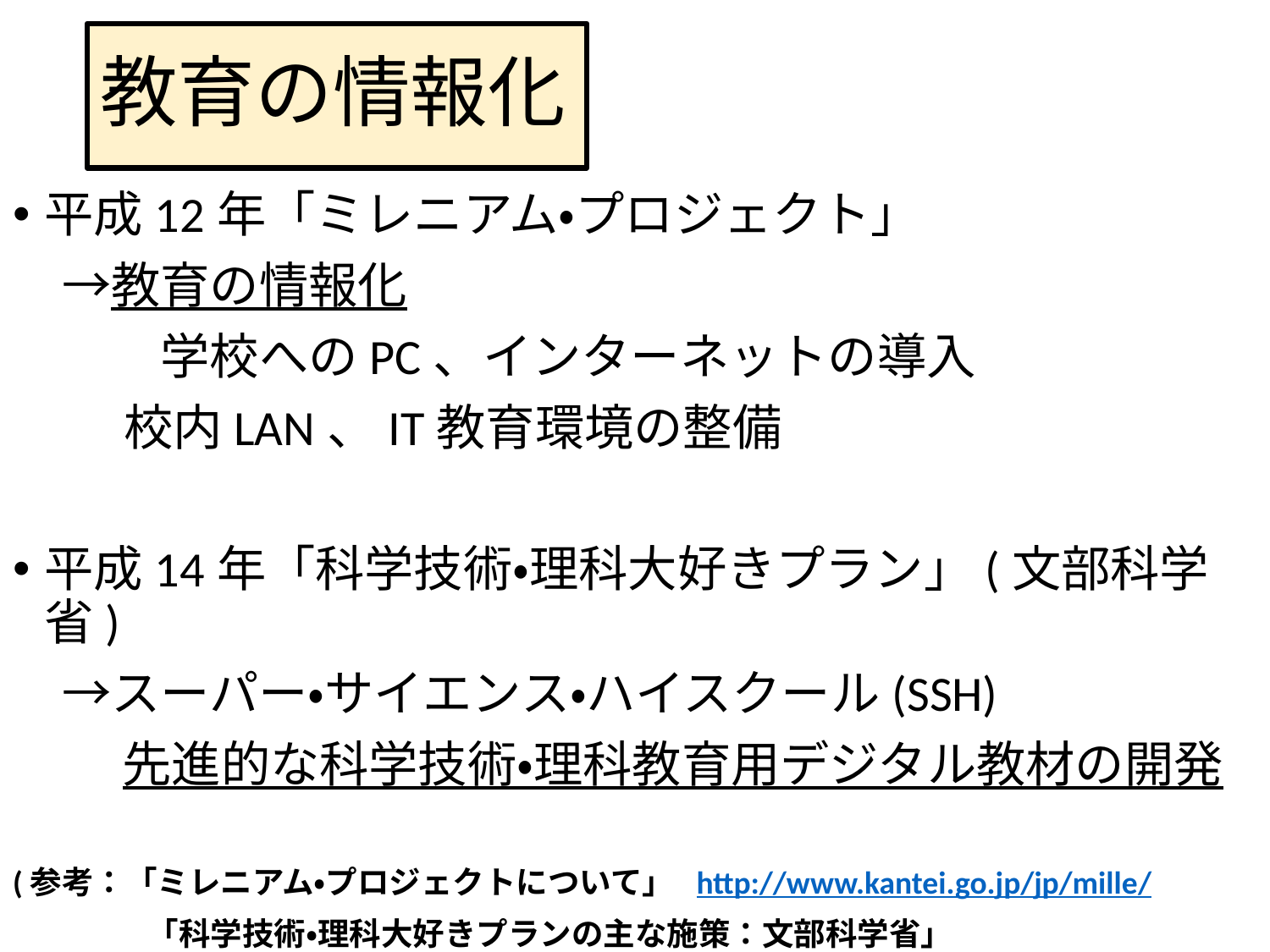

# 教育の情報化
平成12年「ミレニアム・プロジェクト」
　→教育の情報化
　　　学校へのPC、インターネットの導入
         校内LAN、IT教育環境の整備

平成14年「科学技術・理科大好きプラン」(文部科学省)
　→スーパー・サイエンス・ハイスクール(SSH)
　　 先進的な科学技術・理科教育用デジタル教材の開発

(参考：「ミレニアム・プロジェクトについて」  http://www.kantei.go.jp/jp/mille/
　　　　 「科学技術・理科大好きプランの主な施策：文部科学省」      http://www.mext.go.jp/b_menu/shingi/gijyutu/gijyutu10/siryo/attach/1335656.htm)